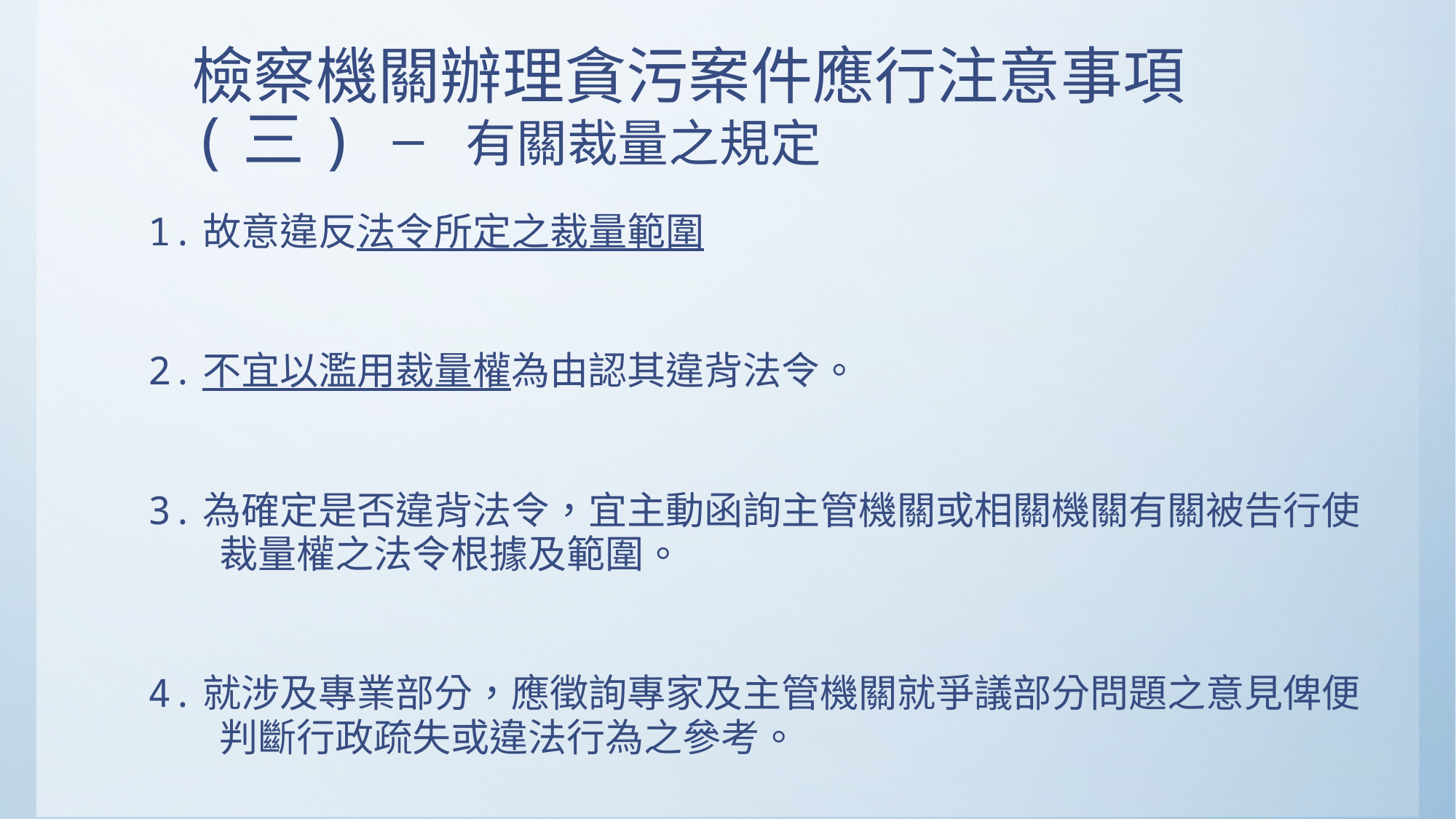

檢察機關辦理貪污案件應行注意事項(三) ─ 有關裁量之規定
1.故意違反法令所定之裁量範圍

2.不宜以濫用裁量權為由認其違背法令。

3.為確定是否違背法令，宜主動函詢主管機關或相關機關有關被告行使裁量權之法令根據及範圍。

4.就涉及專業部分，應徵詢專家及主管機關就爭議部分問題之意見俾便判斷行政疏失或違法行為之參考。